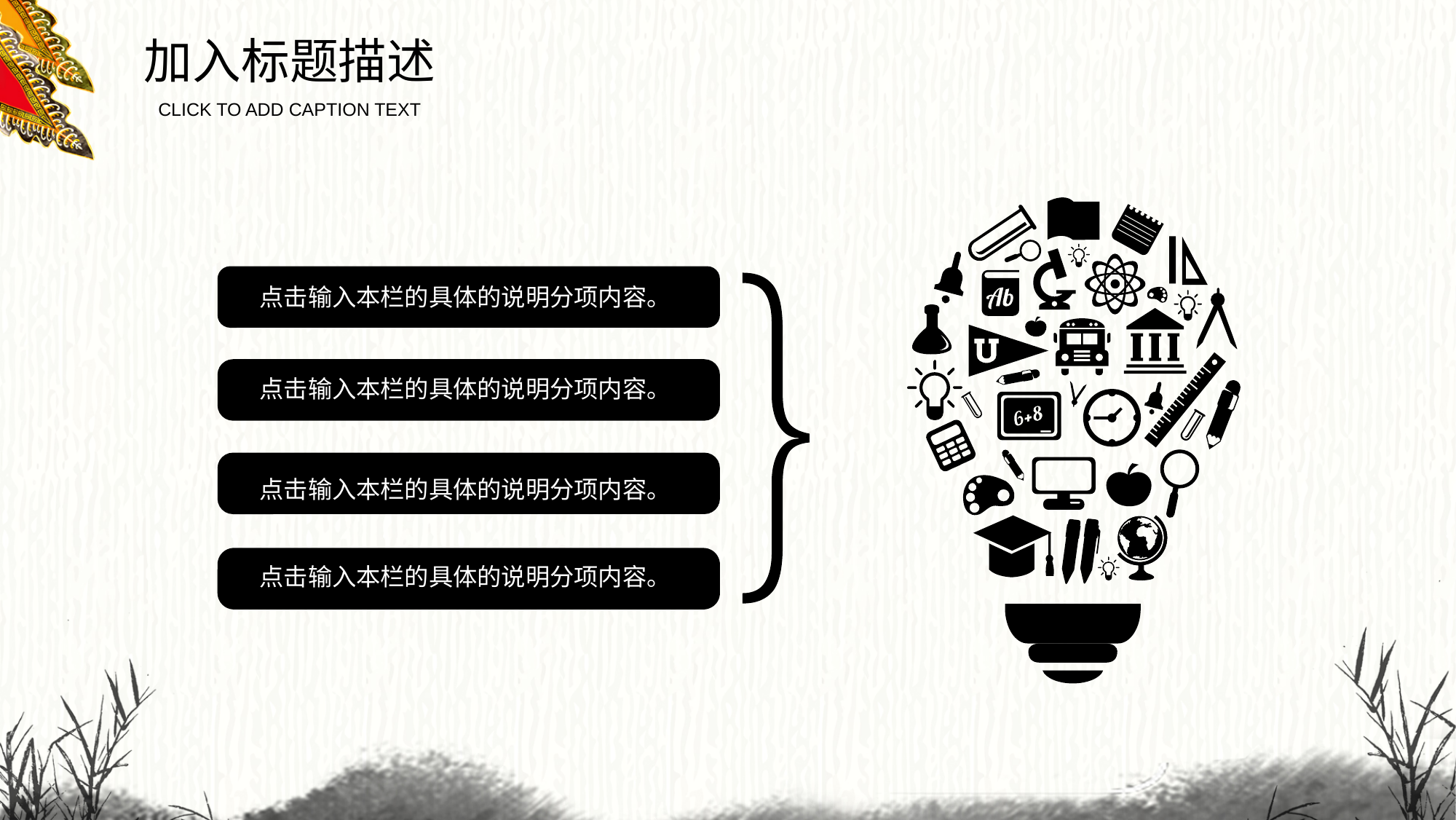

加入标题描述
CLICK TO ADD CAPTION TEXT

点击输入本栏的具体的说明分项内容。

点击输入本栏的具体的说明分项内容。

点击输入本栏的具体的说明分项内容。

点击输入本栏的具体的说明分项内容。